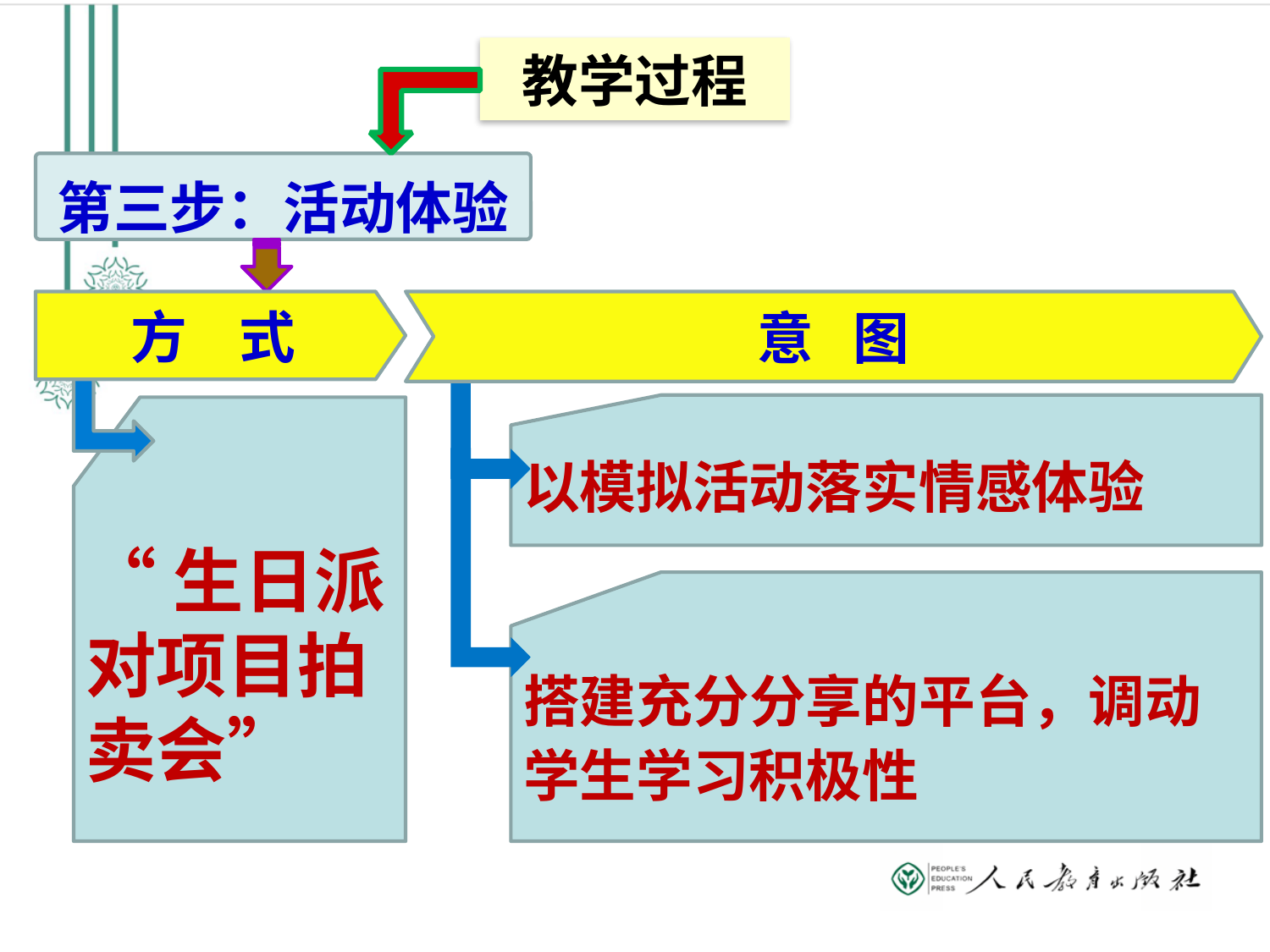

教学过程

第三步：活动体验

方    式
意   图

以模拟活动落实情感体验
“生日派对项目拍卖会”

搭建充分分享的平台，调动学生学习积极性